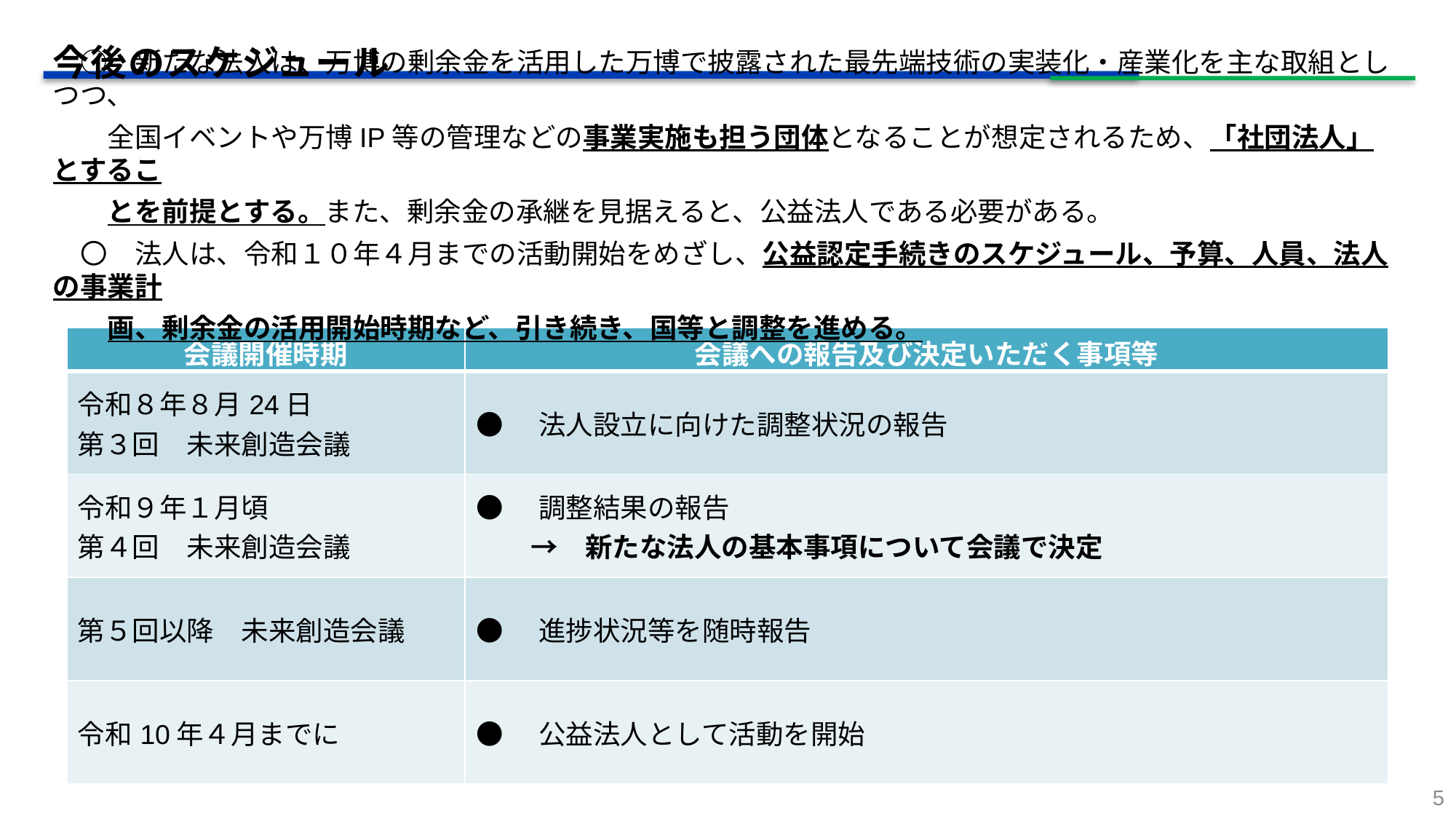

今後のスケジュール
　○　新たな法人は、万博の剰余金を活用した万博で披露された最先端技術の実装化・産業化を主な取組としつつ、
　　全国イベントや万博IP等の管理などの事業実施も担う団体となることが想定されるため、「社団法人」とするこ
　　とを前提とする。また、剰余金の承継を見据えると、公益法人である必要がある。
　〇　法人は、令和１０年４月までの活動開始をめざし、公益認定手続きのスケジュール、予算、人員、法人の事業計
　　画、剰余金の活用開始時期など、引き続き、国等と調整を進める。
| 会議開催時期 | 会議への報告及び決定いただく事項等 |
| --- | --- |
| 令和８年８月24日 第３回　未来創造会議 | ●　法人設立に向けた調整状況の報告 |
| 令和９年１月頃 第４回　未来創造会議 | ●　調整結果の報告 　　→　新たな法人の基本事項について会議で決定 |
| 第５回以降　未来創造会議 | ●　進捗状況等を随時報告 |
| 令和10年４月までに | ●　公益法人として活動を開始 |